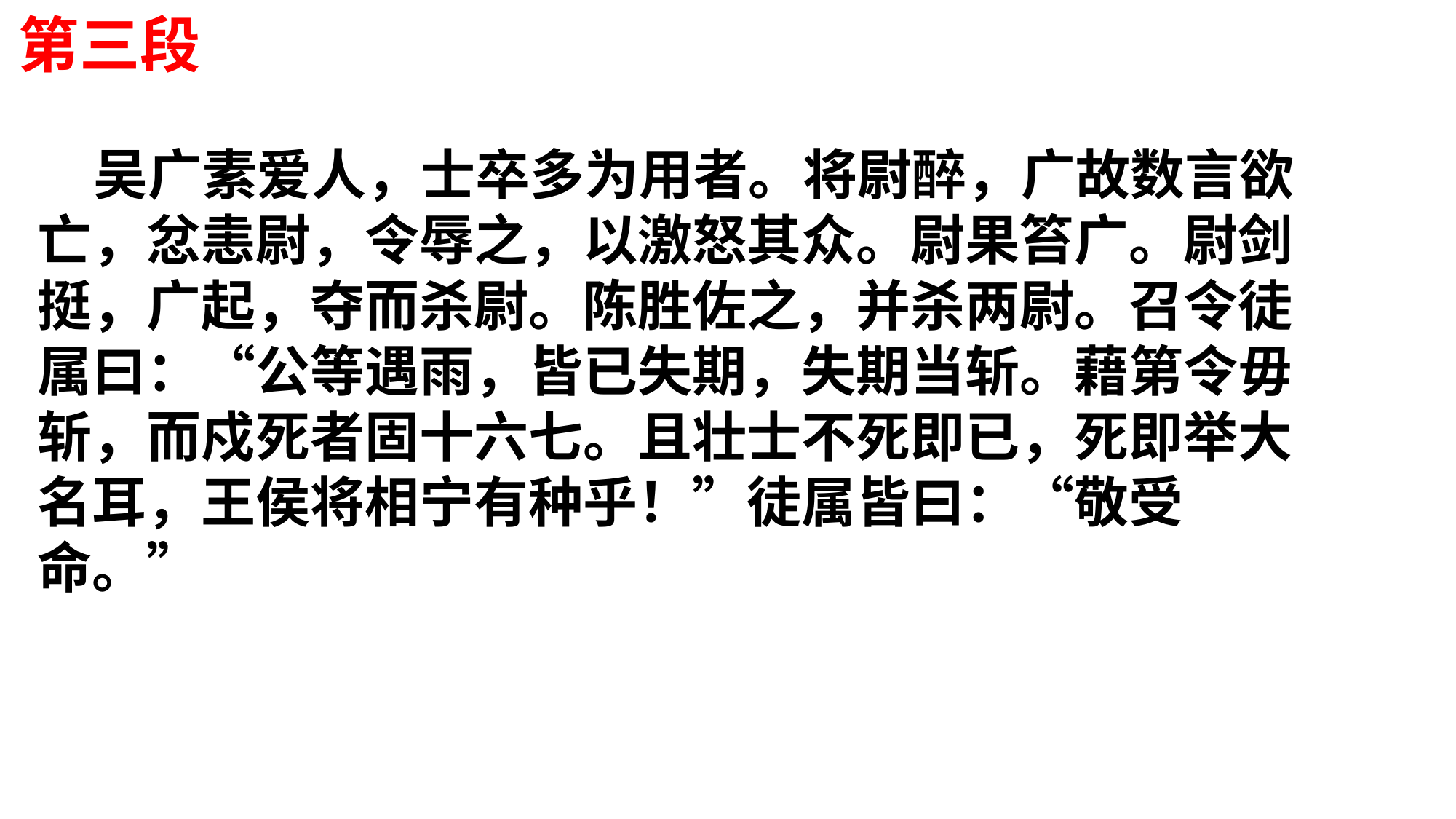

第三段
    吴广素爱人，士卒多为用者。将尉醉，广故数言欲亡，忿恚尉，令辱之，以激怒其众。尉果笞广。尉剑挺，广起，夺而杀尉。陈胜佐之，并杀两尉。召令徒属曰：“公等遇雨，皆已失期，失期当斩。藉第令毋斩，而戍死者固十六七。且壮士不死即已，死即举大名耳，王侯将相宁有种乎！”徒属皆曰：“敬受命。”